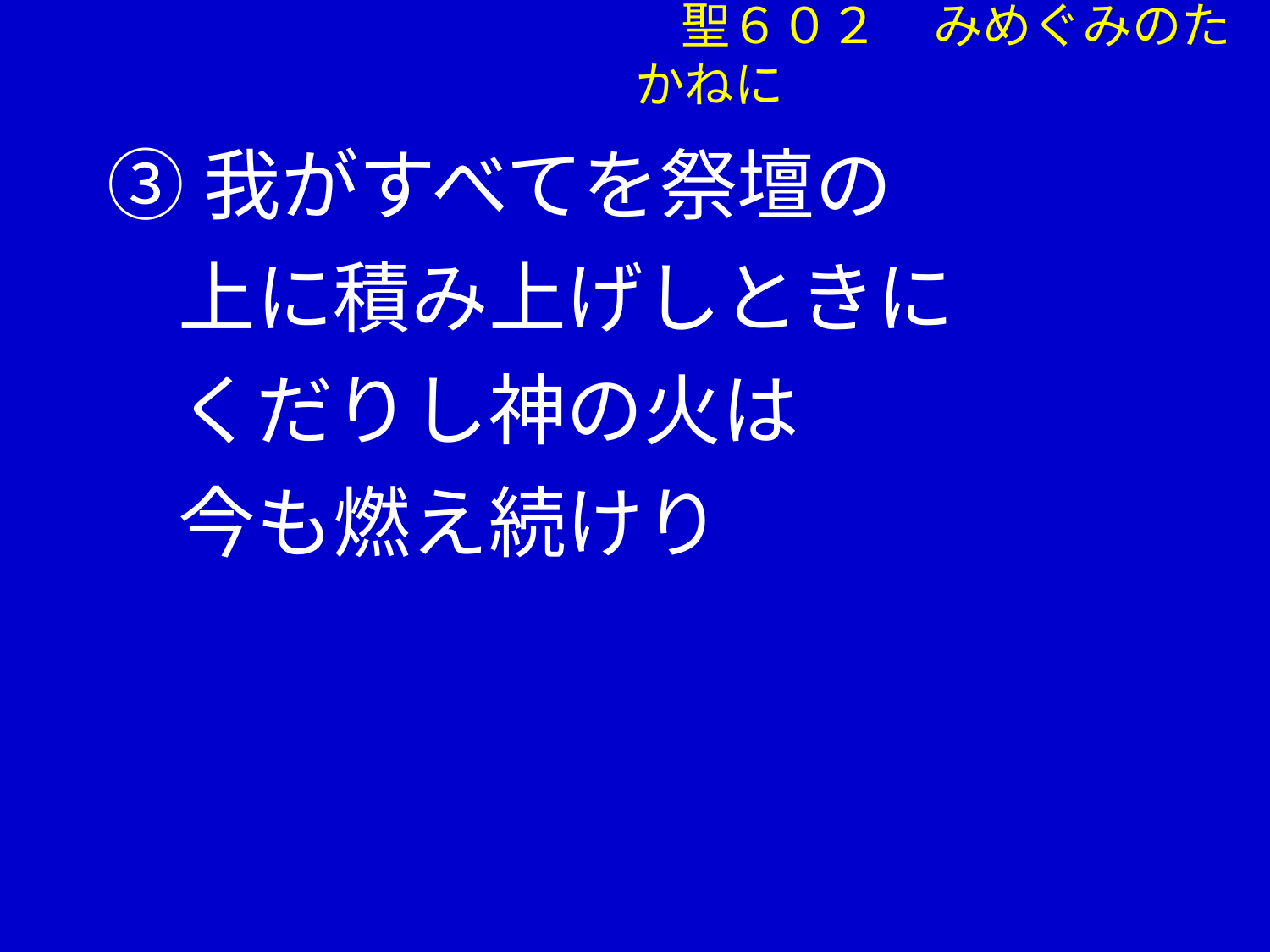

聖６０２     みめぐみのたかねに
③我がすべてを祭壇の
   上に積み上げしときに
   くだりし神の火は
   今も燃え続けり